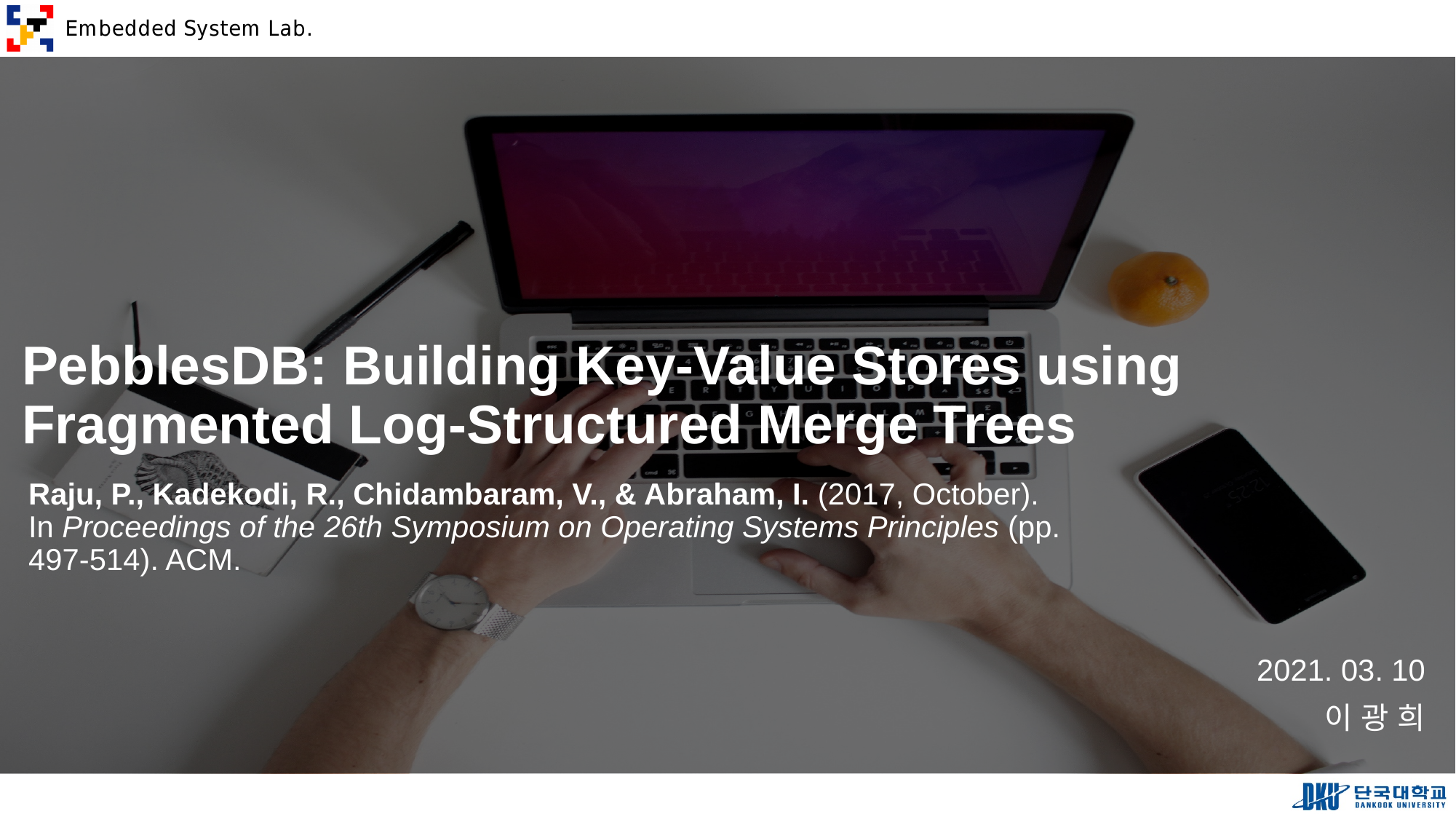

# PebblesDB: Building Key-Value Stores using Fragmented Log-Structured Merge Trees
Raju, P., Kadekodi, R., Chidambaram, V., & Abraham, I. (2017, October). In Proceedings of the 26th Symposium on Operating Systems Principles (pp. 497-514). ACM.
2021. 03. 10
이 광 희